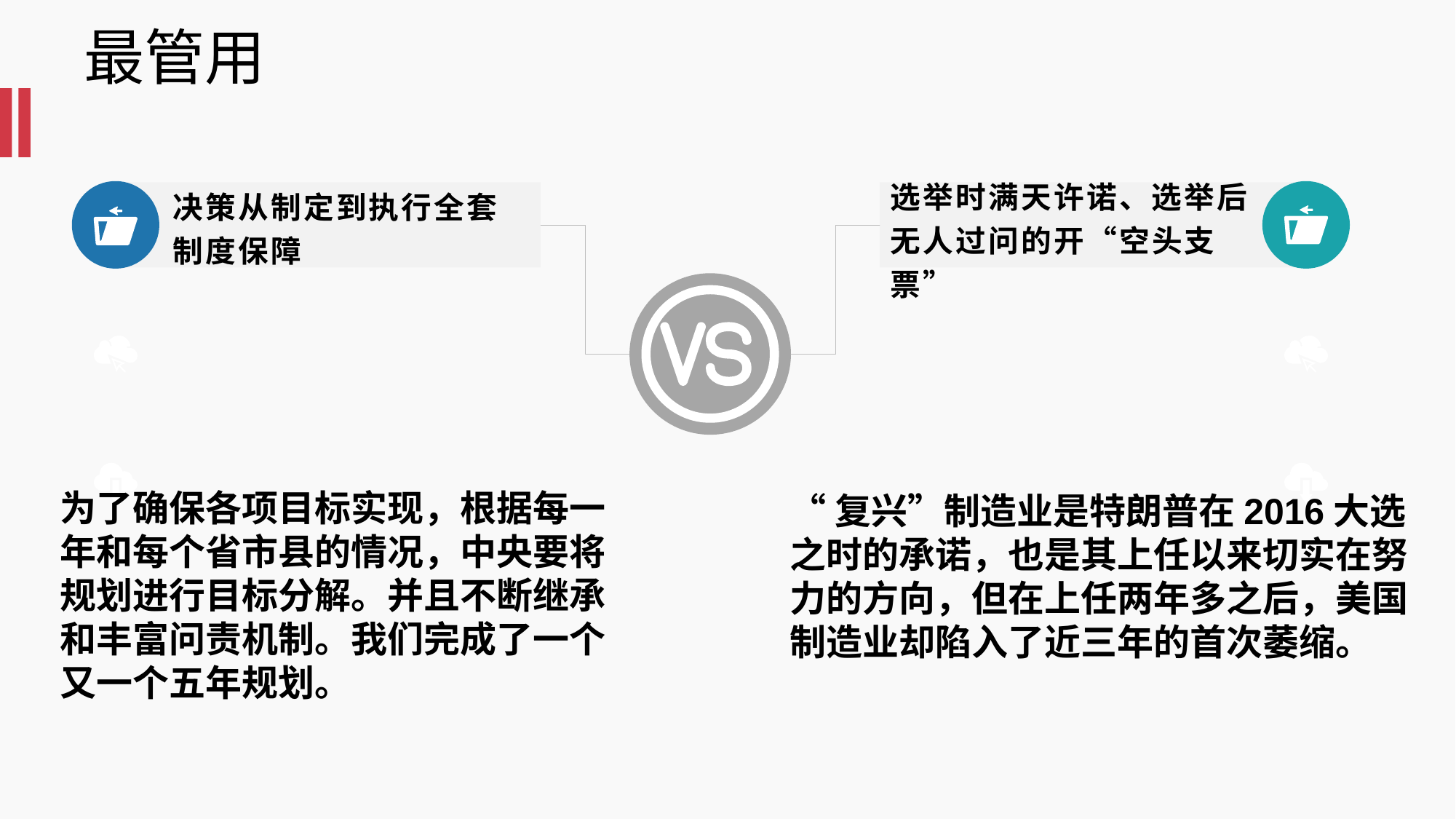

最管用

选举时满天许诺、选举后无人过问的开“空头支票”

决策从制定到执行全套制度保障

为了确保各项目标实现，根据每一年和每个省市县的情况，中央要将规划进行目标分解。并且不断继承和丰富问责机制。我们完成了一个又一个五年规划。
“复兴”制造业是特朗普在2016大选之时的承诺，也是其上任以来切实在努力的方向，但在上任两年多之后，美国制造业却陷入了近三年的首次萎缩。